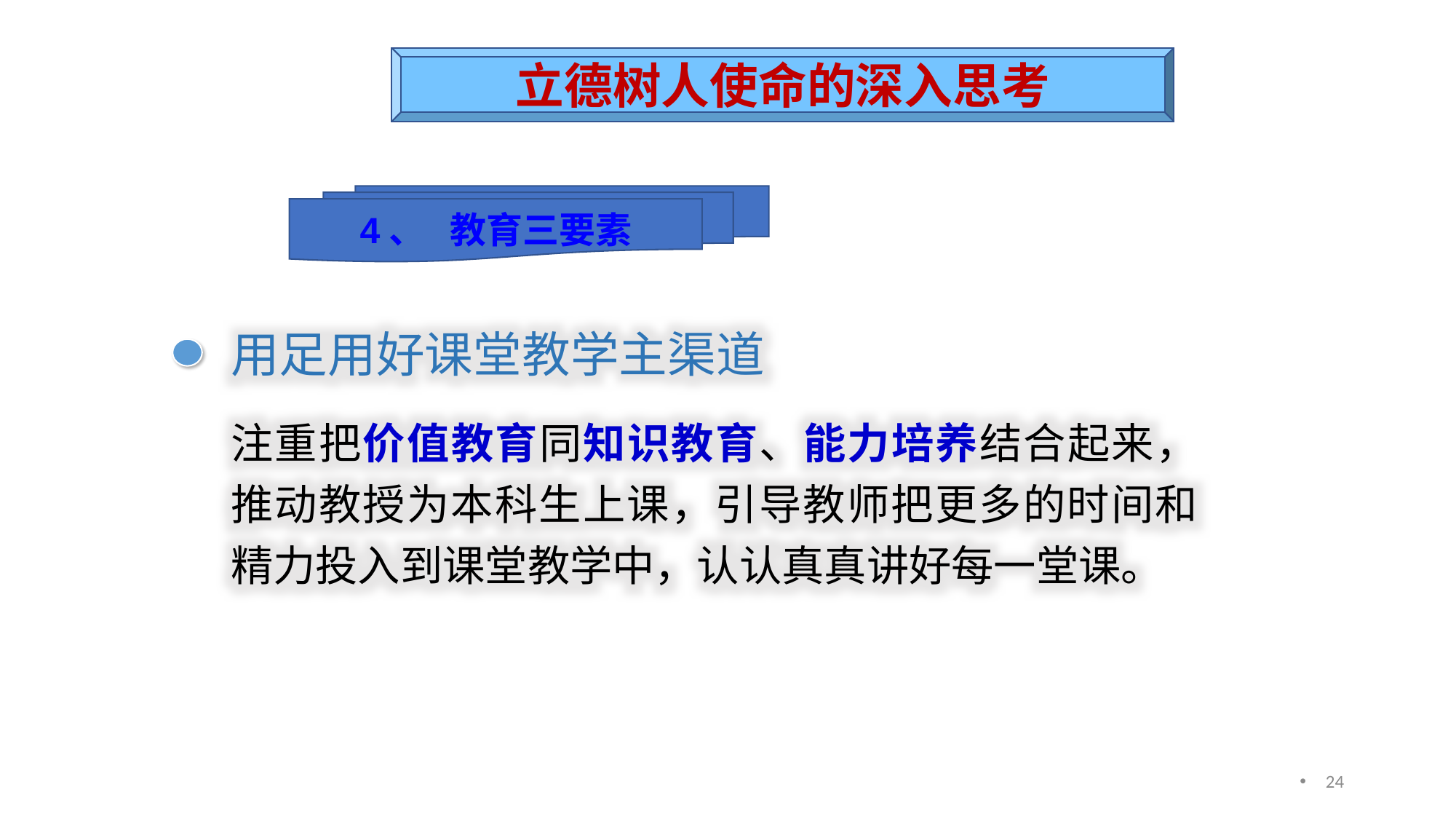

立德树人使命的深入思考

4、   教育三要素
用足用好课堂教学主渠道

注重把价值教育同知识教育、能力培养结合起来，推动教授为本科生上课，引导教师把更多的时间和精力投入到课堂教学中，认认真真讲好每一堂课。
24